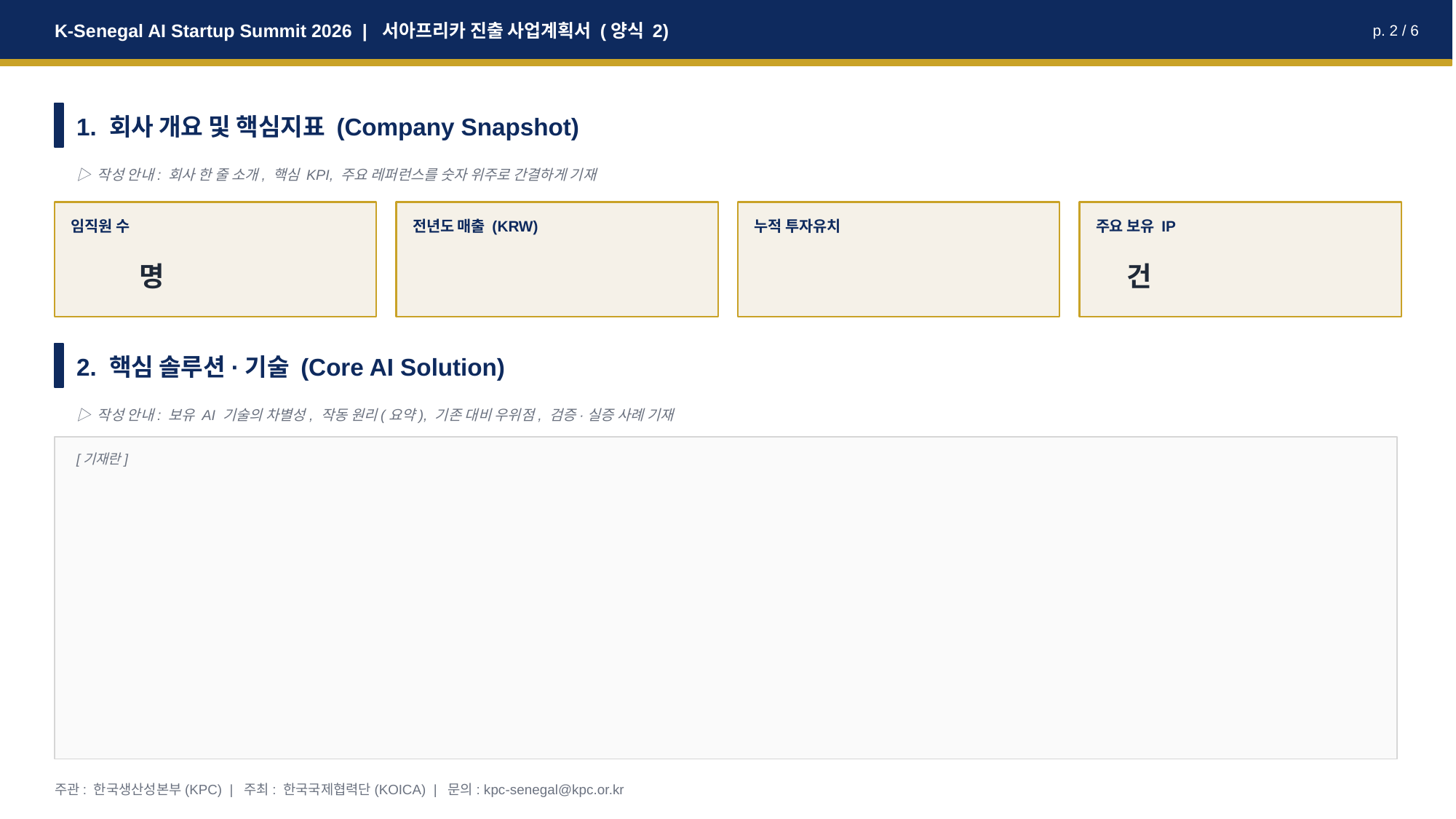

K-Senegal AI Startup Summit 2026  |  서아프리카 진출 사업계획서 (양식 2)
p. 2 / 6

1. 회사 개요 및 핵심지표 (Company Snapshot)

▷ 작성 안내: 회사 한 줄 소개, 핵심 KPI, 주요 레퍼런스를 숫자 위주로 간결하게 기재

임직원 수
전년도 매출 (KRW)
누적 투자유치
주요 보유 IP
          명

    건
2. 핵심 솔루션·기술 (Core AI Solution)

▷ 작성 안내: 보유 AI 기술의 차별성, 작동 원리(요약), 기존 대비 우위점, 검증·실증 사례 기재

[기재란]
주관: 한국생산성본부(KPC)  |  주최: 한국국제협력단(KOICA)  |  문의: kpc-senegal@kpc.or.kr